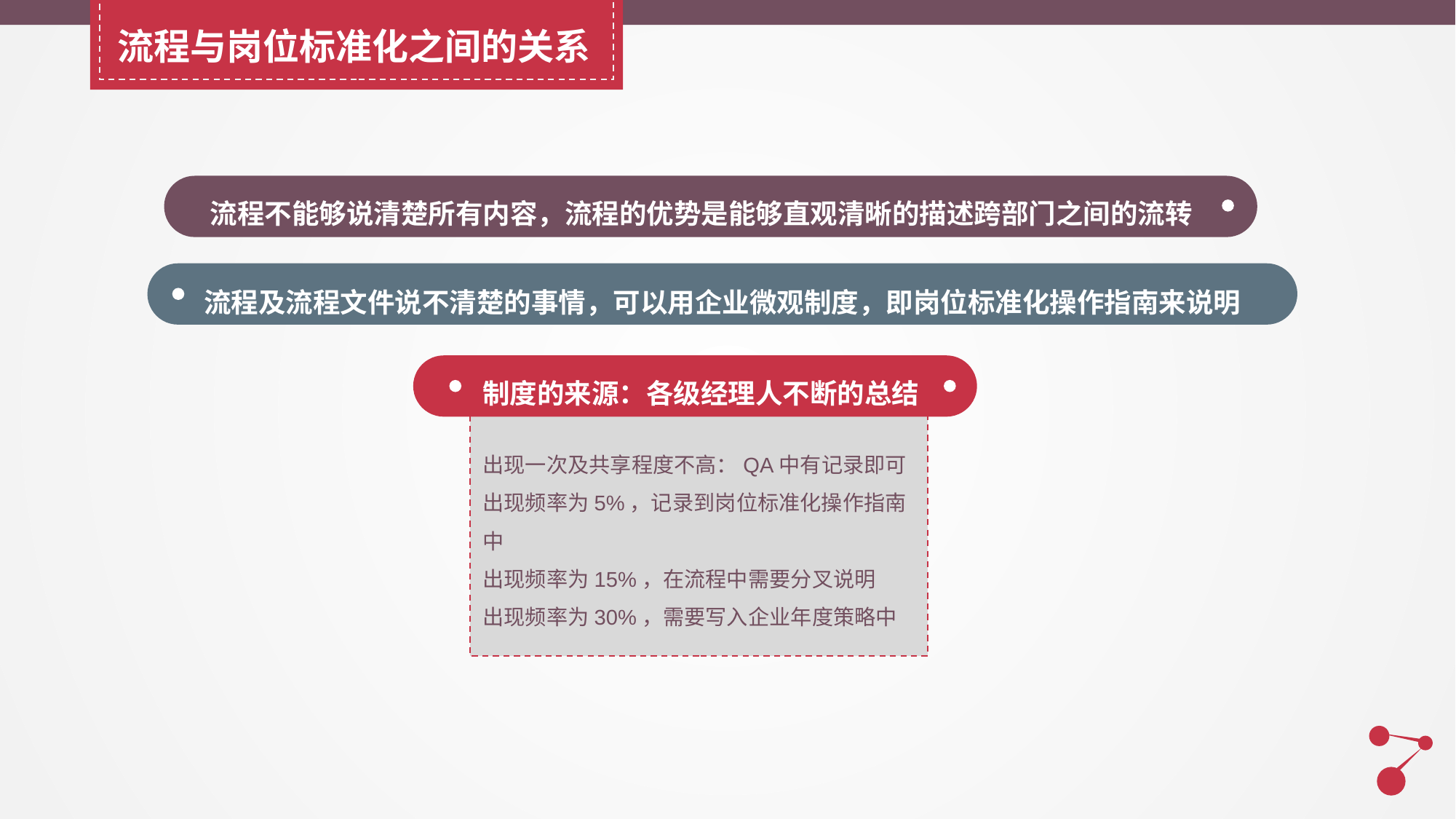

流程与岗位标准化之间的关系

流程不能够说清楚所有内容，流程的优势是能够直观清晰的描述跨部门之间的流转

流程及流程文件说不清楚的事情，可以用企业微观制度，即岗位标准化操作指南来说明

制度的来源：各级经理人不断的总结

出现一次及共享程度不高：QA中有记录即可
出现频率为5%，记录到岗位标准化操作指南中
出现频率为15%，在流程中需要分叉说明
出现频率为30%，需要写入企业年度策略中